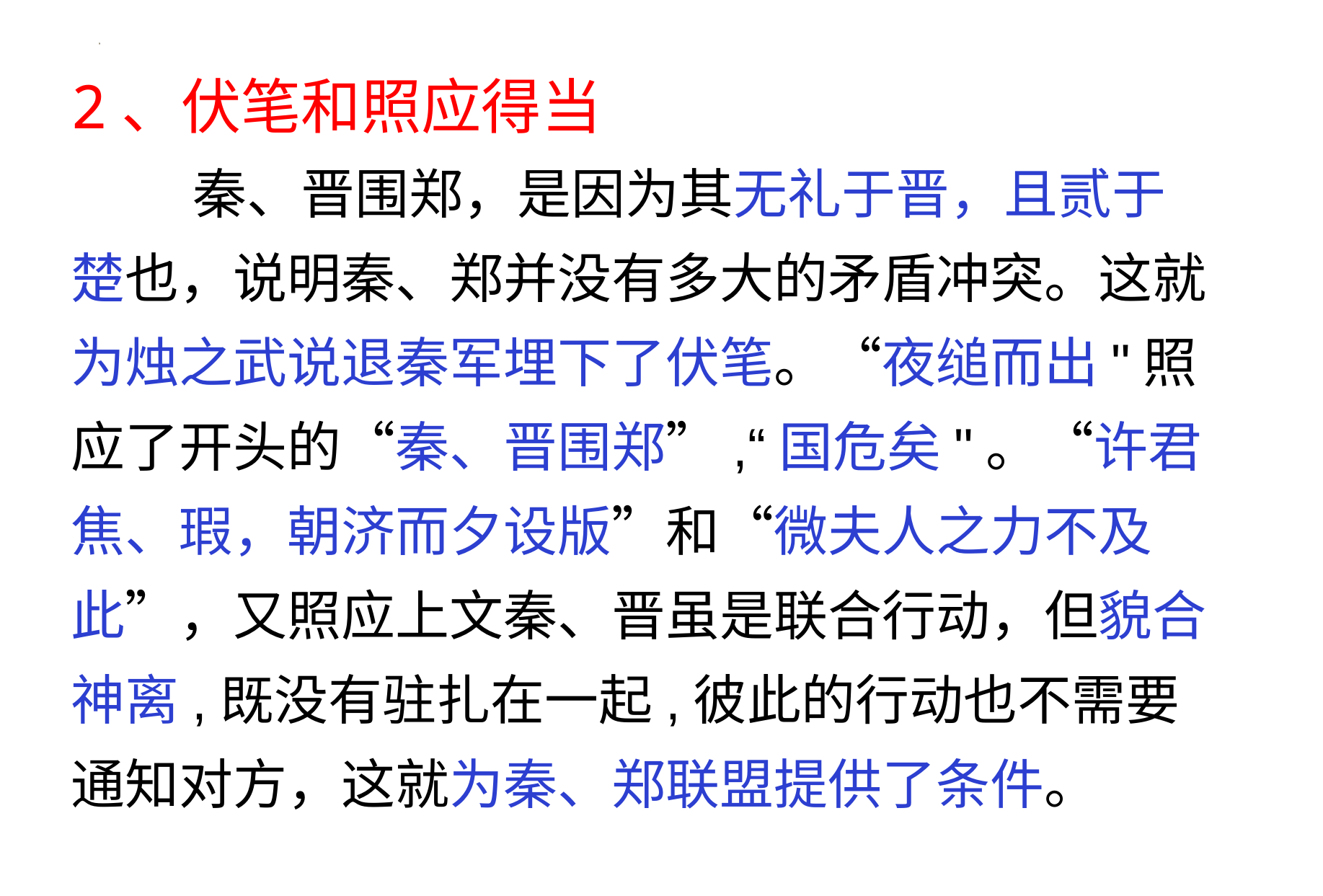

2、伏笔和照应得当
         秦、晋围郑，是因为其无礼于晋，且贰于楚也，说明秦、郑并没有多大的矛盾冲突。这就为烛之武说退秦军埋下了伏笔。“夜缒而出"照应了开头的“秦、晋围郑”,“国危矣"。“许君焦、瑕，朝济而夕设版”和“微夫人之力不及此”，又照应上文秦、晋虽是联合行动，但貌合神离,既没有驻扎在一起,彼此的行动也不需要通知对方，这就为秦、郑联盟提供了条件。